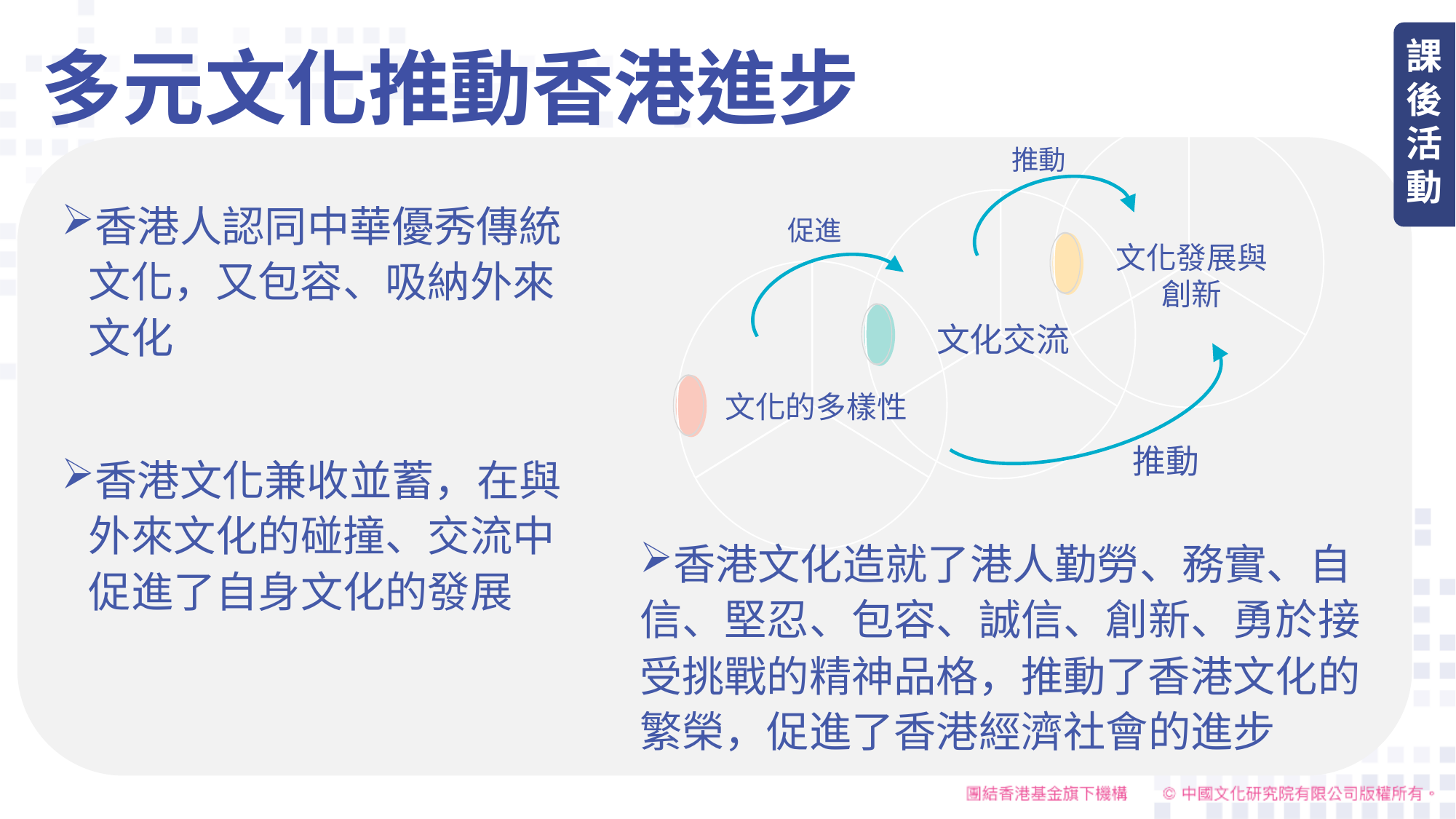

課後活動
多元文化推動香港進步

推動
促進
文化發展與創新
文化交流

文化的多樣性
推動

香港人認同中華優秀傳統文化，又包容、吸納外來文化

香港文化兼收並蓄，在與外來文化的碰撞、交流中促進了自身文化的發展

香港文化造就了港人勤勞、務實、自信、堅忍、包容、誠信、創新、勇於接受挑戰的精神品格，推動了香港文化的繁榮，促進了香港經濟社會的進步